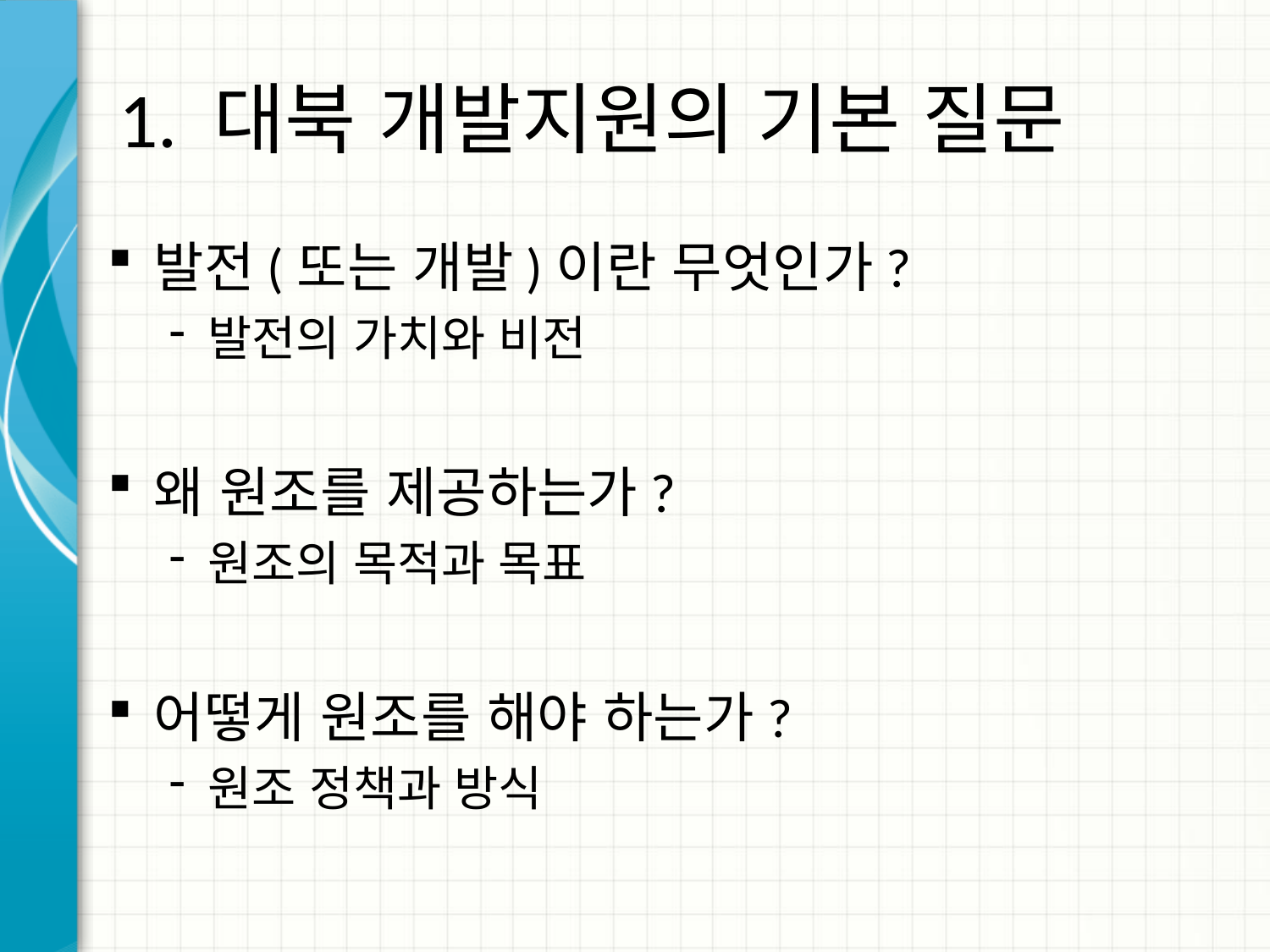

# 1. 대북 개발지원의 기본 질문
발전(또는 개발)이란 무엇인가?
발전의 가치와 비전

왜 원조를 제공하는가?
원조의 목적과 목표

어떻게 원조를 해야 하는가?
원조 정책과 방식